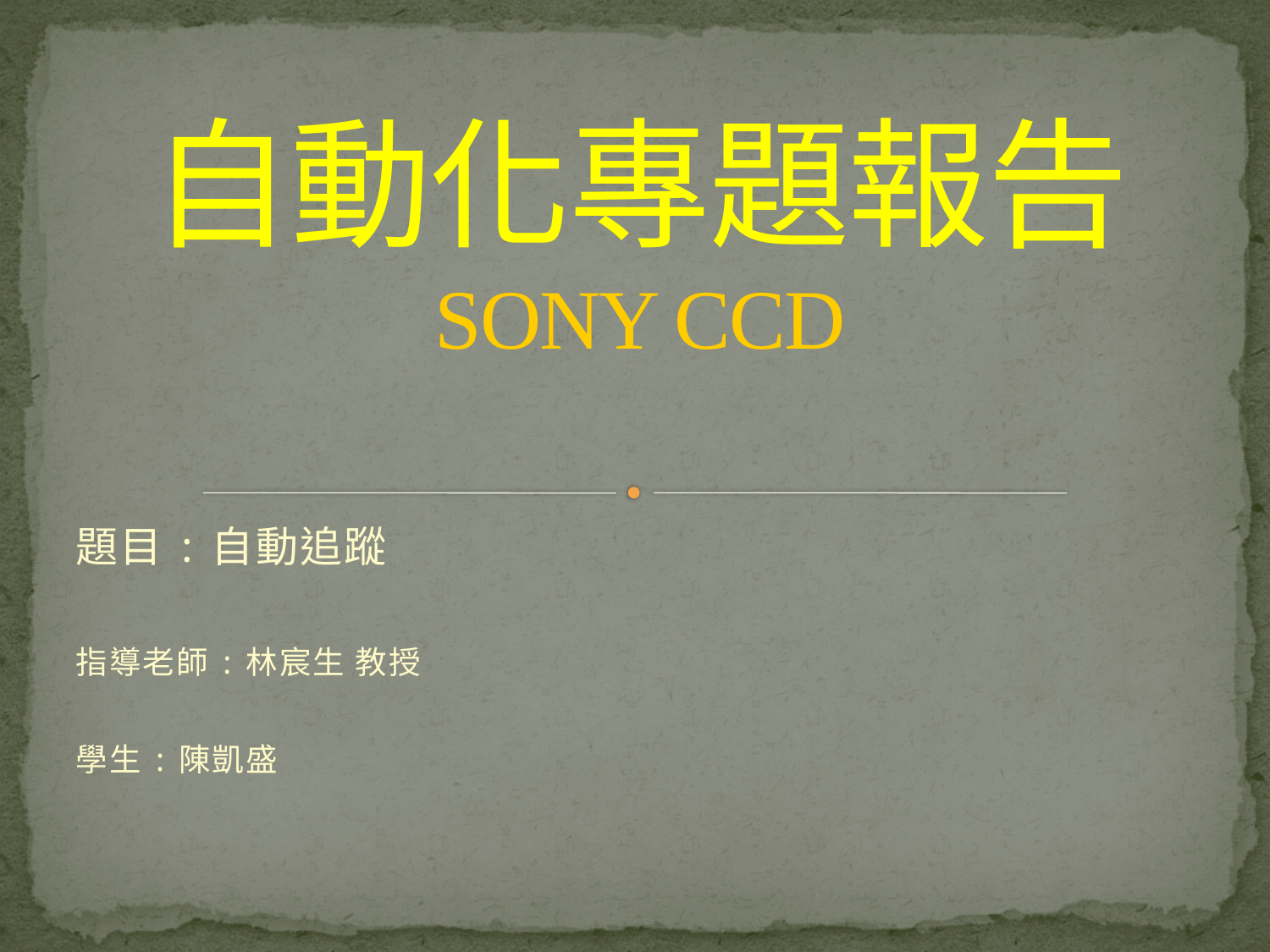

# 自動化專題報告 SONY CCD
題目:自動追蹤

指導老師:林宸生 教授

學生:陳凱盛